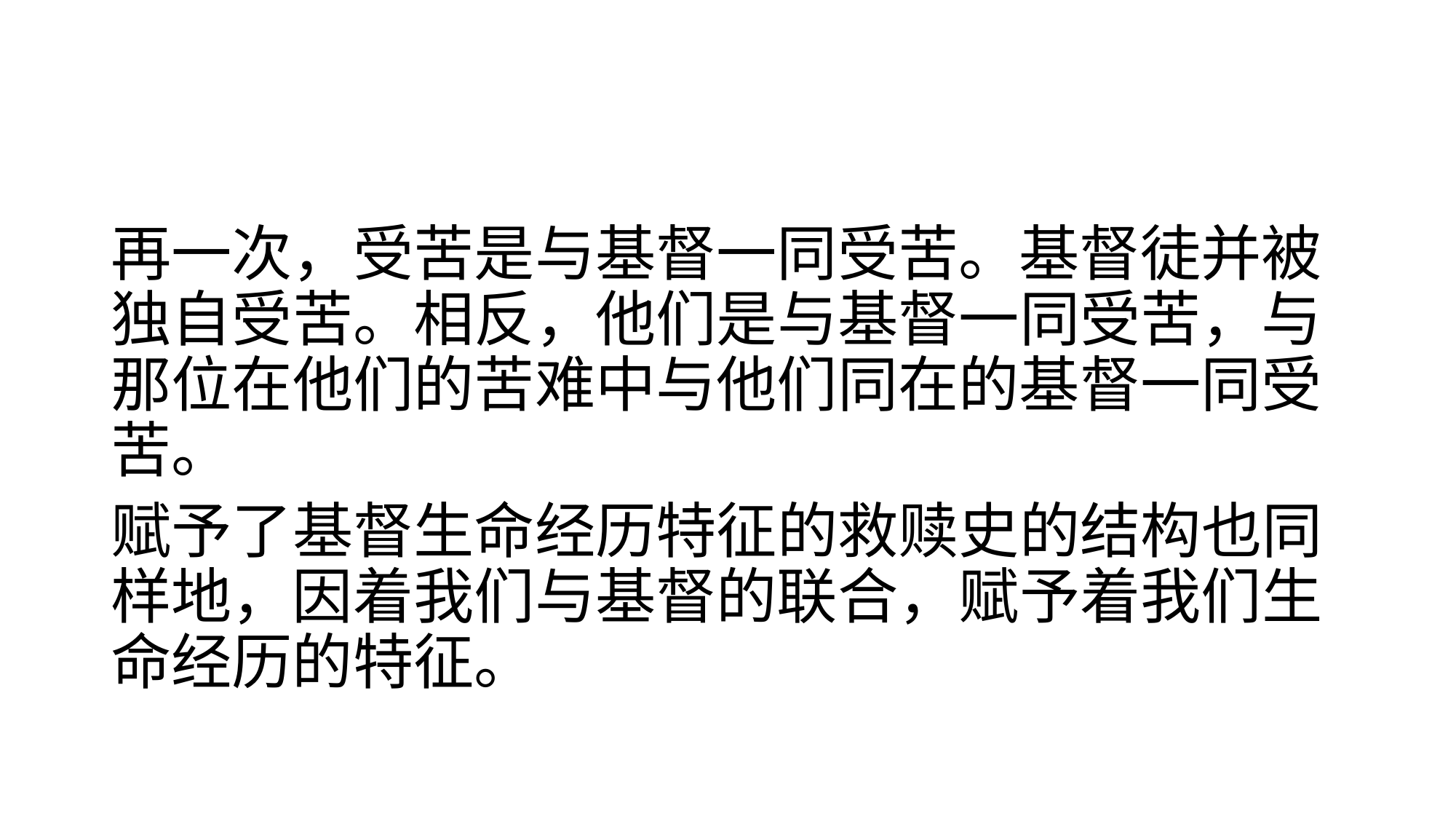

#
再一次，受苦是与基督一同受苦。基督徒并被独自受苦。相反，他们是与基督一同受苦，与那位在他们的苦难中与他们同在的基督一同受苦。
赋予了基督生命经历特征的救赎史的结构也同样地，因着我们与基督的联合，赋予着我们生命经历的特征。